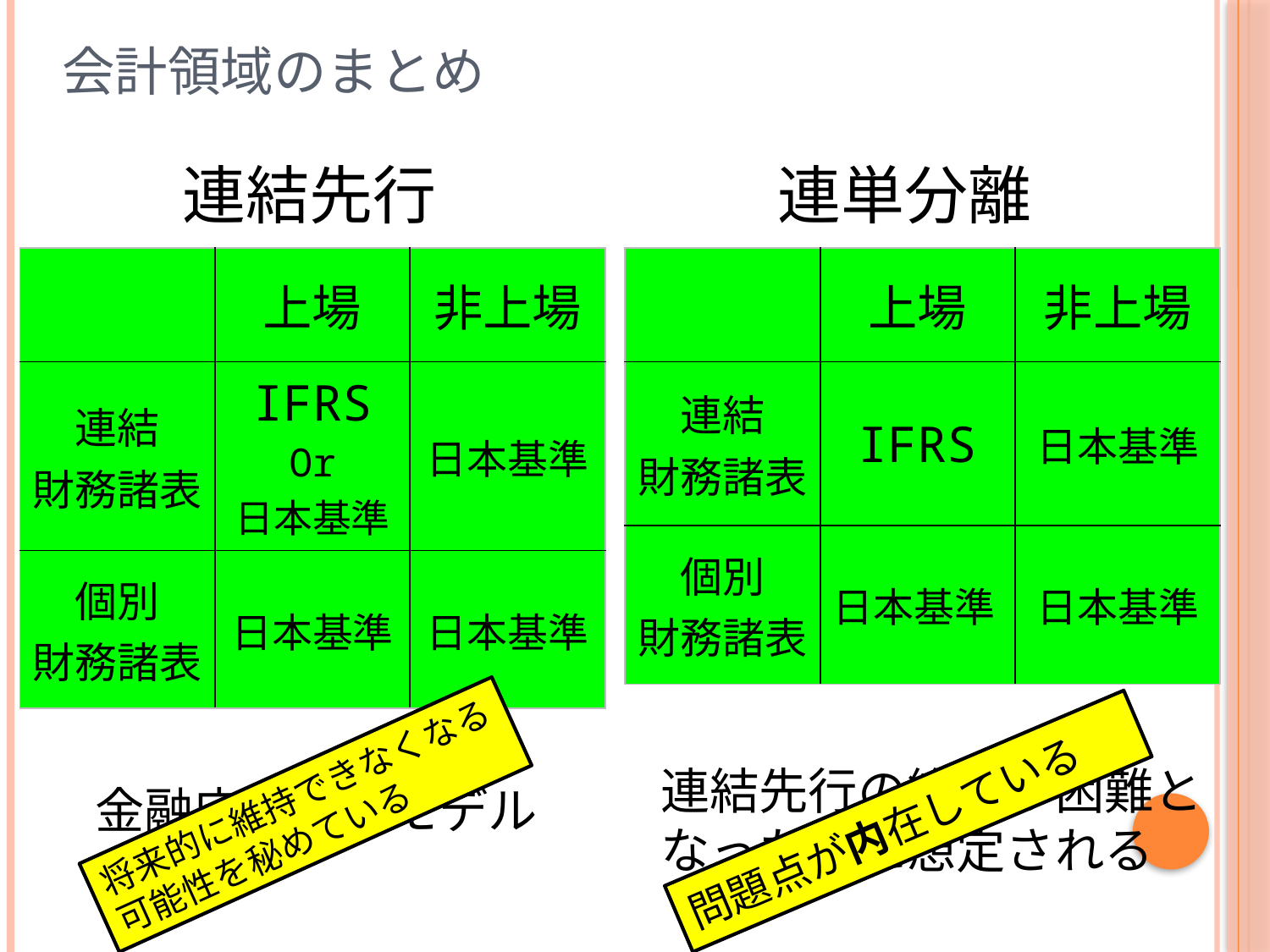

# 会計領域のまとめ
連結先行
連単分離
|  | 上場 | 非上場 |
| --- | --- | --- |
| 連結 財務諸表 | IFRS Or 日本基準 | 日本基準 |
| 個別 財務諸表 | 日本基準 | 日本基準 |
|  | 上場 | 非上場 |
| --- | --- | --- |
| 連結 財務諸表 | IFRS | 日本基準 |
| 個別 財務諸表 | 日本基準 | 日本基準 |
連結先行の維持が困難と
なった時に想定される
将来的に維持できなくなる
可能性を秘めている
　金融庁によるモデル
問題点が内在している